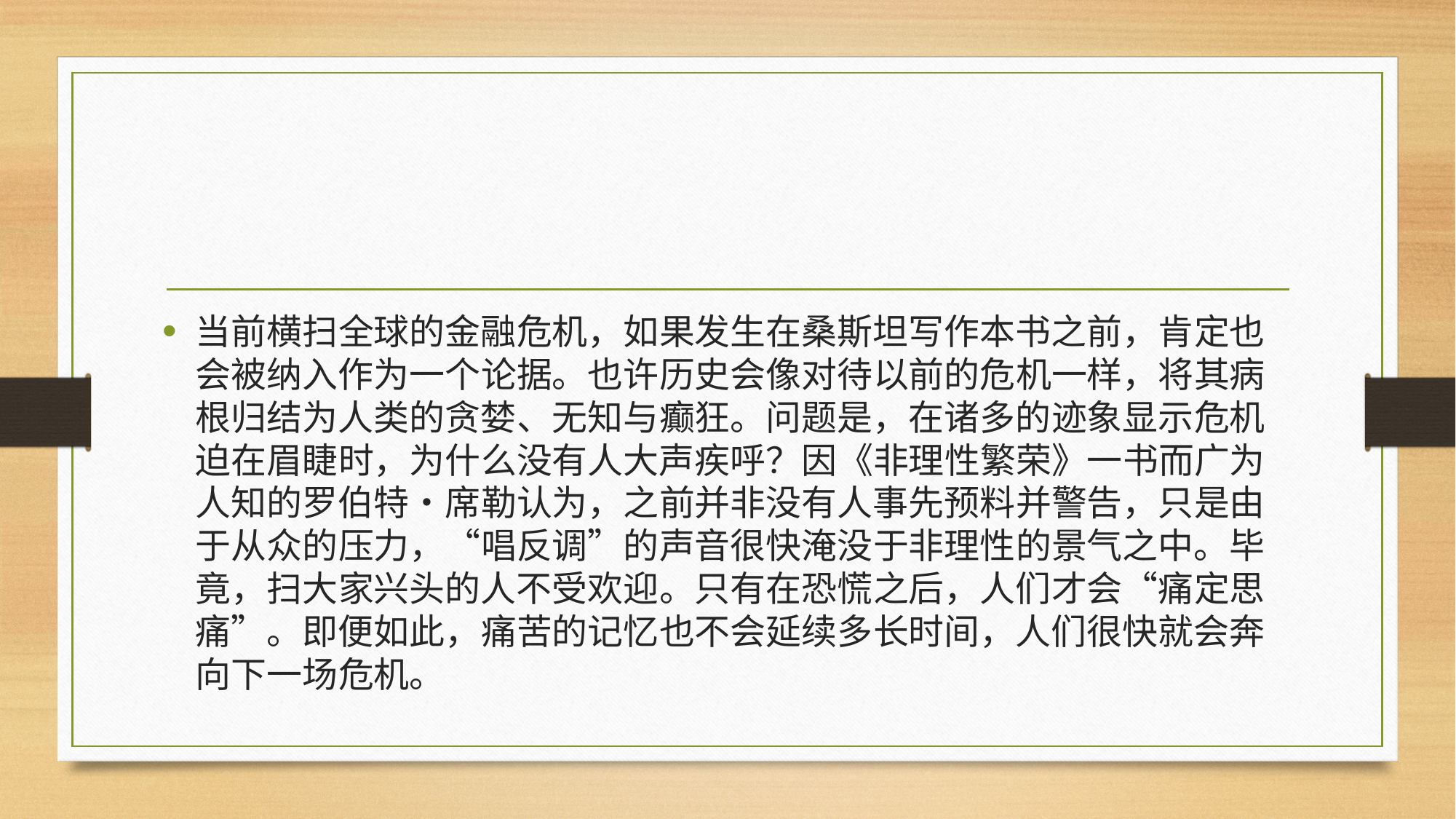

#
当前横扫全球的金融危机，如果发生在桑斯坦写作本书之前，肯定也会被纳入作为一个论据。也许历史会像对待以前的危机一样，将其病根归结为人类的贪婪、无知与癫狂。问题是，在诸多的迹象显示危机迫在眉睫时，为什么没有人大声疾呼？因《非理性繁荣》一书而广为人知的罗伯特•席勒认为，之前并非没有人事先预料并警告，只是由于从众的压力，“唱反调”的声音很快淹没于非理性的景气之中。毕竟，扫大家兴头的人不受欢迎。只有在恐慌之后，人们才会“痛定思痛”。即便如此，痛苦的记忆也不会延续多长时间，人们很快就会奔向下一场危机。